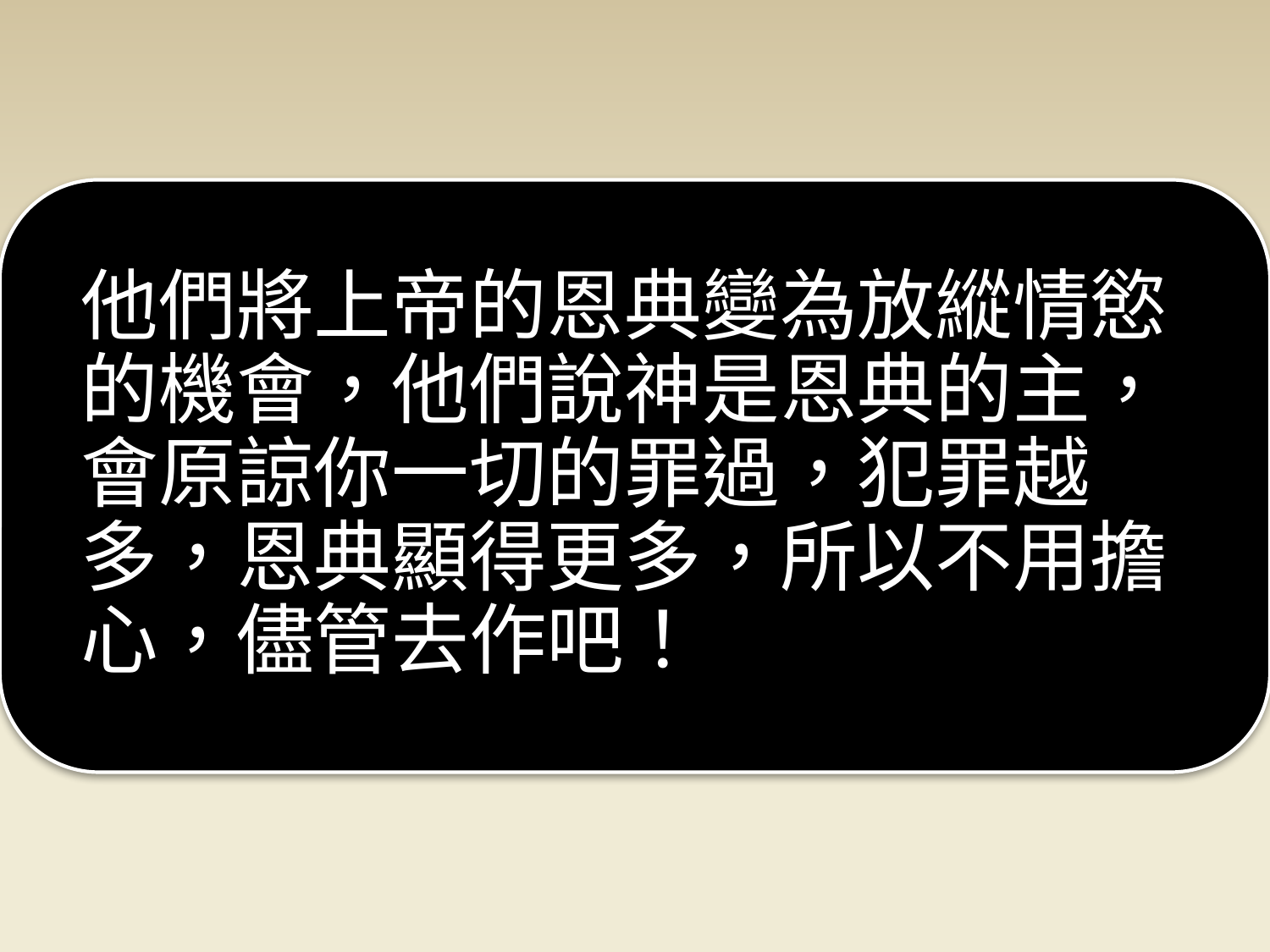

他們將上帝的恩典變為放縱情慾的機會，他們說神是恩典的主，會原諒你一切的罪過，犯罪越多，恩典顯得更多，所以不用擔心，儘管去作吧！